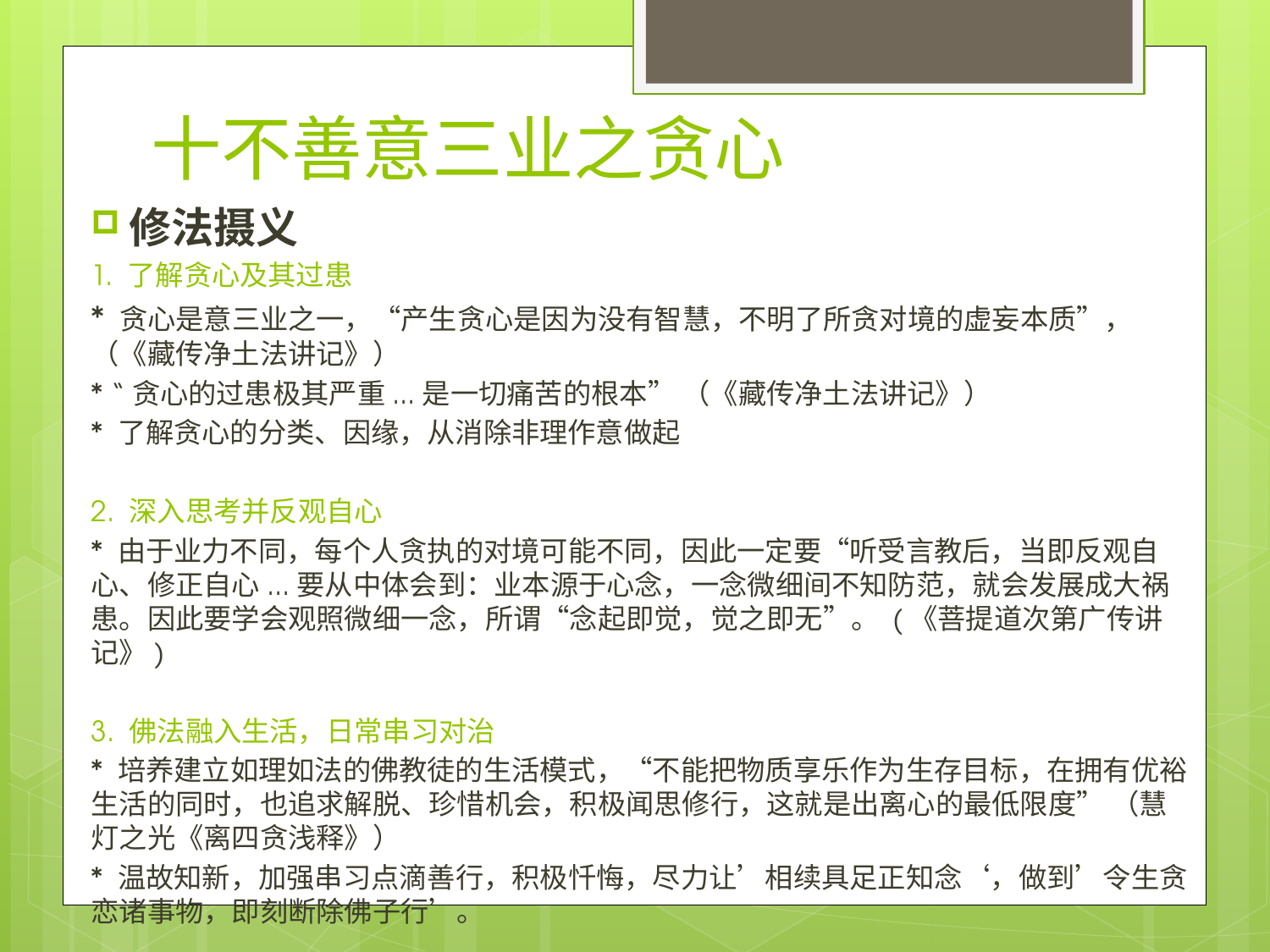

# 十不善意三业之贪心
修法摄义
1. 了解贪心及其过患
* 贪心是意三业之一，“产生贪心是因为没有智慧，不明了所贪对境的虚妄本质”，（《藏传净土法讲记》）
* “贪心的过患极其严重...是一切痛苦的根本” （《藏传净土法讲记》）
* 了解贪心的分类、因缘，从消除非理作意做起

2. 深入思考并反观自心
* 由于业力不同，每个人贪执的对境可能不同，因此一定要“听受言教后，当即反观自心、修正自心...要从中体会到：业本源于心念，一念微细间不知防范，就会发展成大祸患。因此要学会观照微细一念，所谓“念起即觉，觉之即无”。 (《菩提道次第广传讲记》)

3. 佛法融入生活，日常串习对治
* 培养建立如理如法的佛教徒的生活模式，“不能把物质享乐作为生存目标，在拥有优裕生活的同时，也追求解脱、珍惜机会，积极闻思修行，这就是出离心的最低限度” （慧灯之光《离四贪浅释》）
* 温故知新，加强串习点滴善行，积极忏悔，尽力让’相续具足正知念‘，做到’令生贪恋诸事物，即刻断除佛子行’。